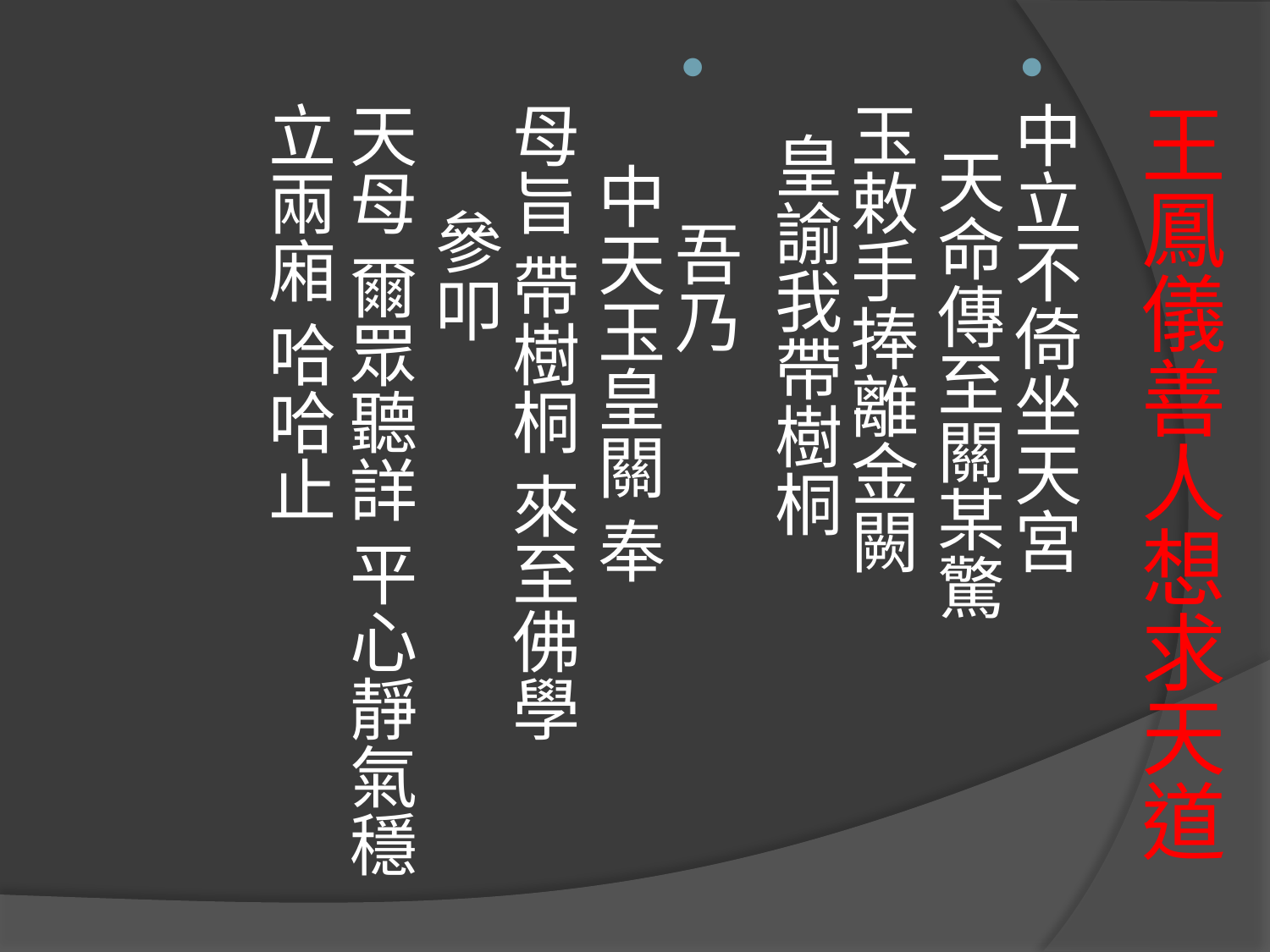

中立不倚坐天宮　                     天命傳至關某驚
玉敕手捧離金闕　                    皇諭我帶樹桐
       吾乃
    中天玉皇關 奉
母旨 帶樹桐 來至佛學                  參叩
天母 爾眾聽詳 平心靜氣穩立兩廂 哈哈止
# 王鳳儀善人想求天道